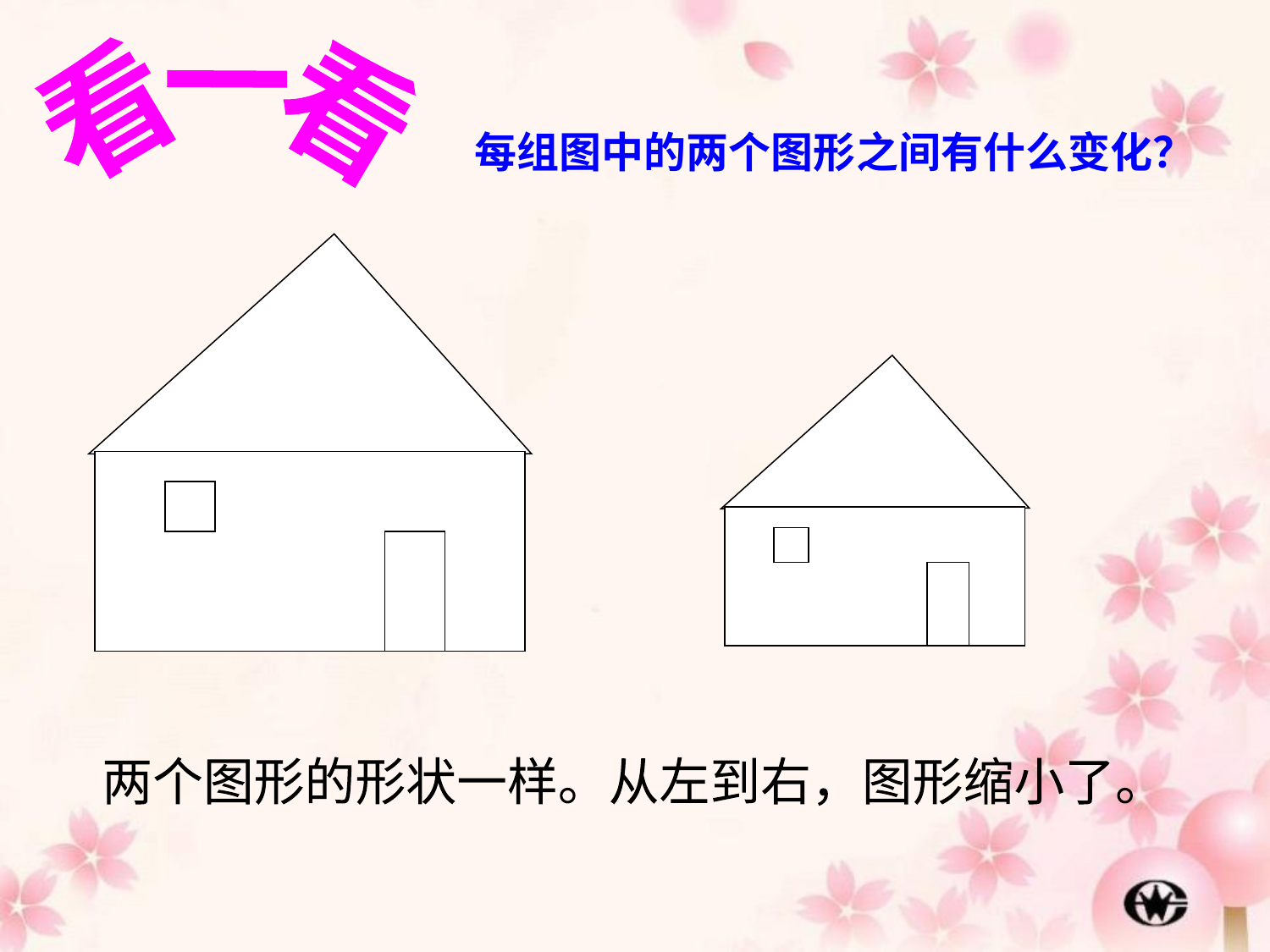

看一看
每组图中的两个图形之间有什么变化？

两个图形的形状一样。从左到右，图形缩小了。